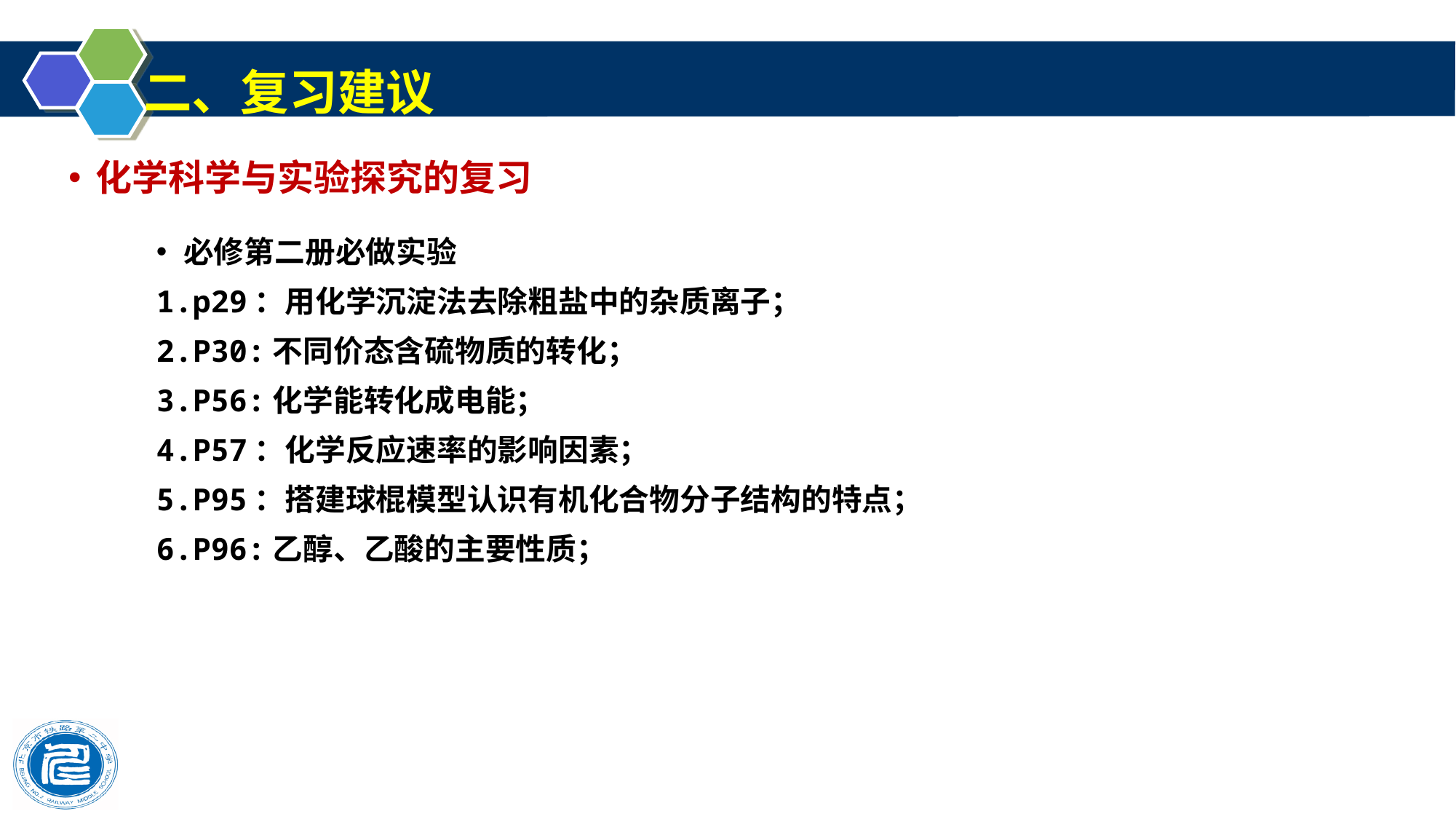

二、复习建议
化学科学与实验探究的复习
必修第二册必做实验
1.p29：用化学沉淀法去除粗盐中的杂质离子；
2.P30:不同价态含硫物质的转化；
3.P56:化学能转化成电能；
4.P57：化学反应速率的影响因素；
5.P95：搭建球棍模型认识有机化合物分子结构的特点；
6.P96:乙醇、乙酸的主要性质；